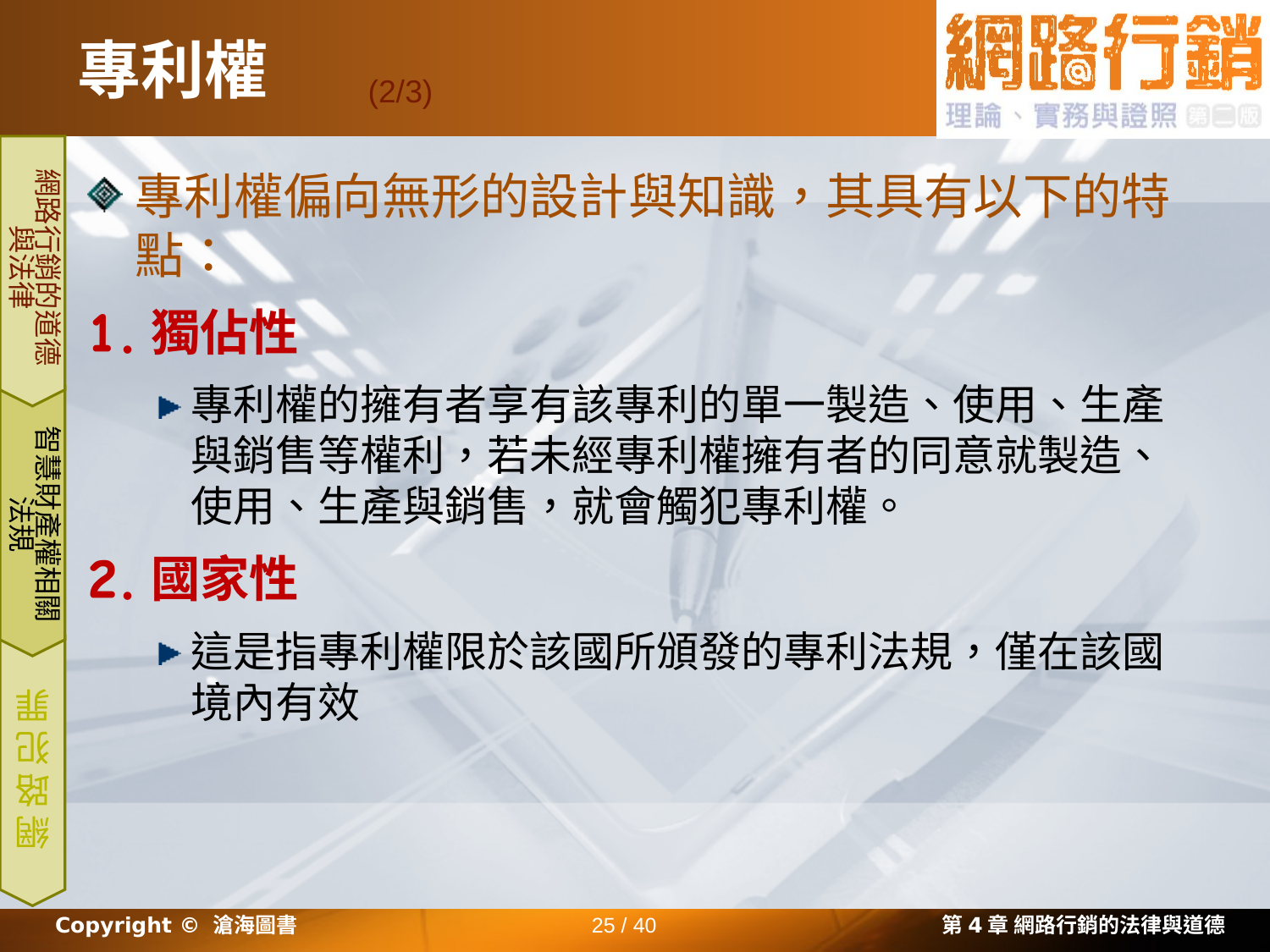

# 專利權
(2/3)
網路行銷的道德與法律
專利權偏向無形的設計與知識，其具有以下的特點：
1.獨佔性
專利權的擁有者享有該專利的單一製造、使用、生產與銷售等權利，若未經專利權擁有者的同意就製造、使用、生產與銷售，就會觸犯專利權。
2.國家性
這是指專利權限於該國所頒發的專利法規，僅在該國境內有效

智慧財產權相關法規

網路犯罪
Copyright © 滄海圖書
25 / 40
第4章 網路行銷的法律與道德